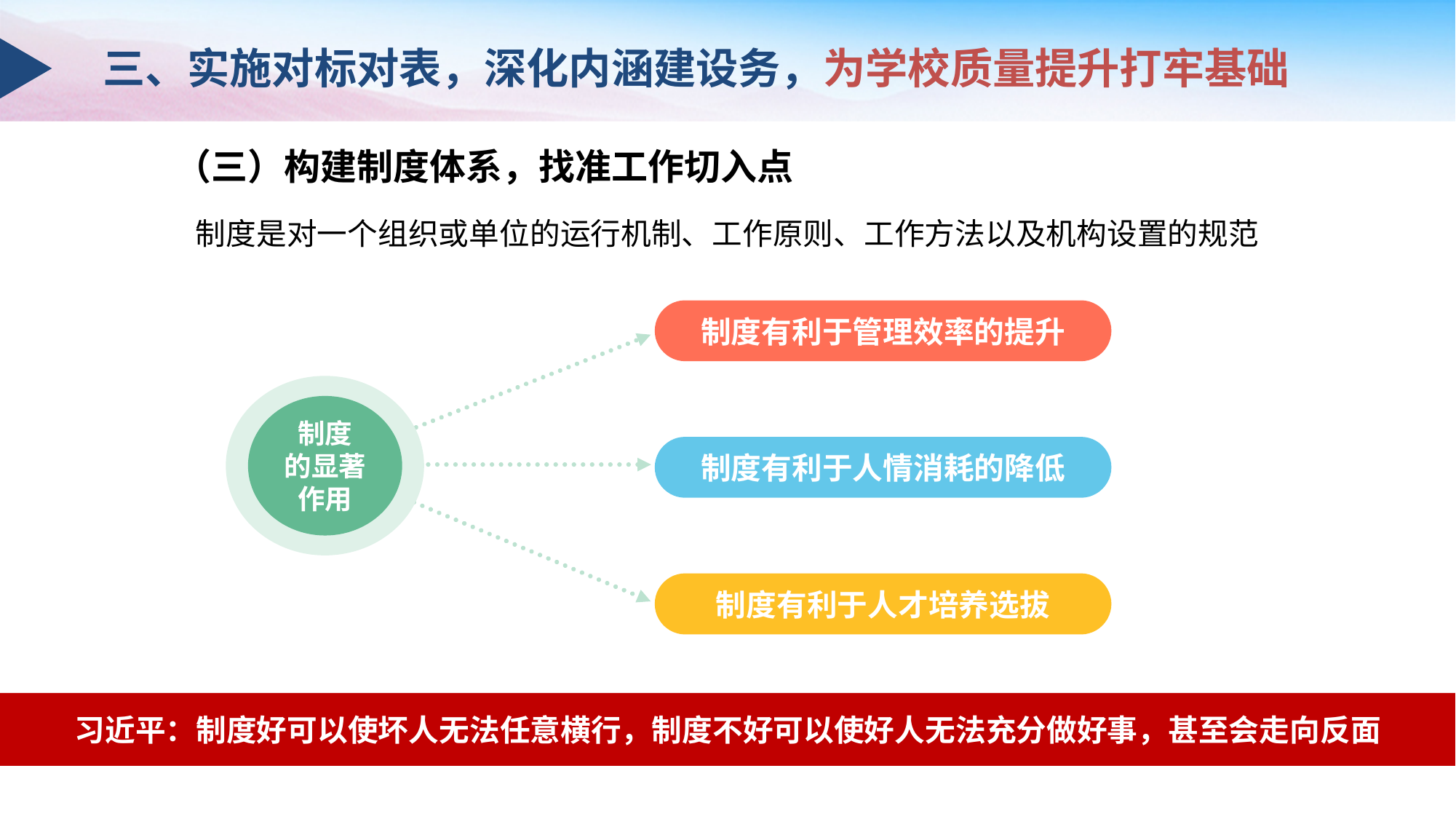

三、实施对标对表，深化内涵建设务，为学校质量提升打牢基础
 （三）构建制度体系，找准工作切入点
制度是对一个组织或单位的运行机制、工作原则、工作方法以及机构设置的规范
制度有利于管理效率的提升

制度
的显著
作用
制度有利于人情消耗的降低

制度有利于人才培养选拔
习近平：制度好可以使坏人无法任意横行，制度不好可以使好人无法充分做好事，甚至会走向反面